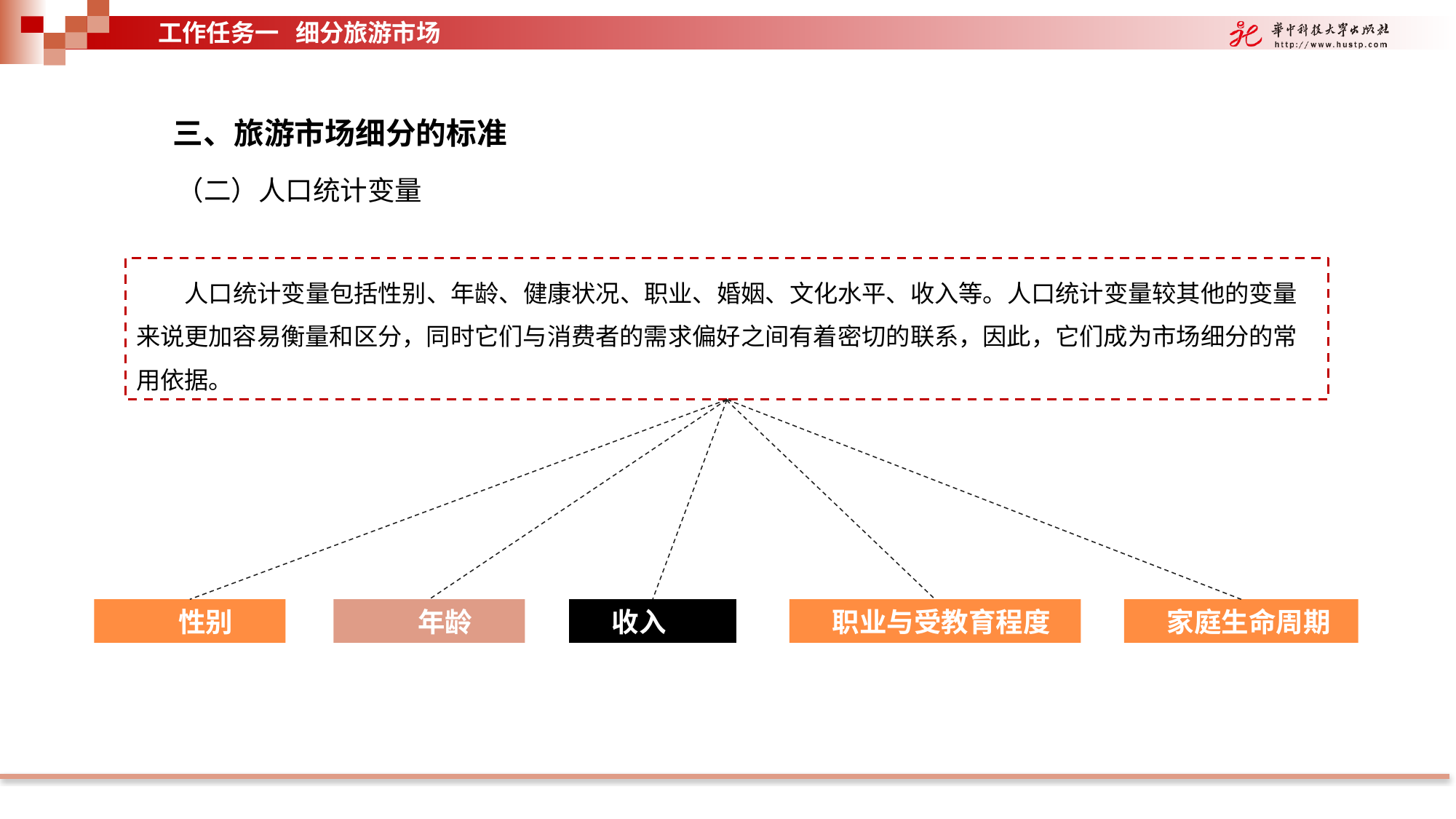

工作任务一   细分旅游市场
三、旅游市场细分的标准
（二）人口统计变量
人口统计变量包括性别、年龄、健康状况、职业、婚姻、文化水平、收入等。人口统计变量较其他的变量来说更加容易衡量和区分，同时它们与消费者的需求偏好之间有着密切的联系，因此，它们成为市场细分的常用依据。
性别
年龄
收入
职业与受教育程度
家庭生命周期